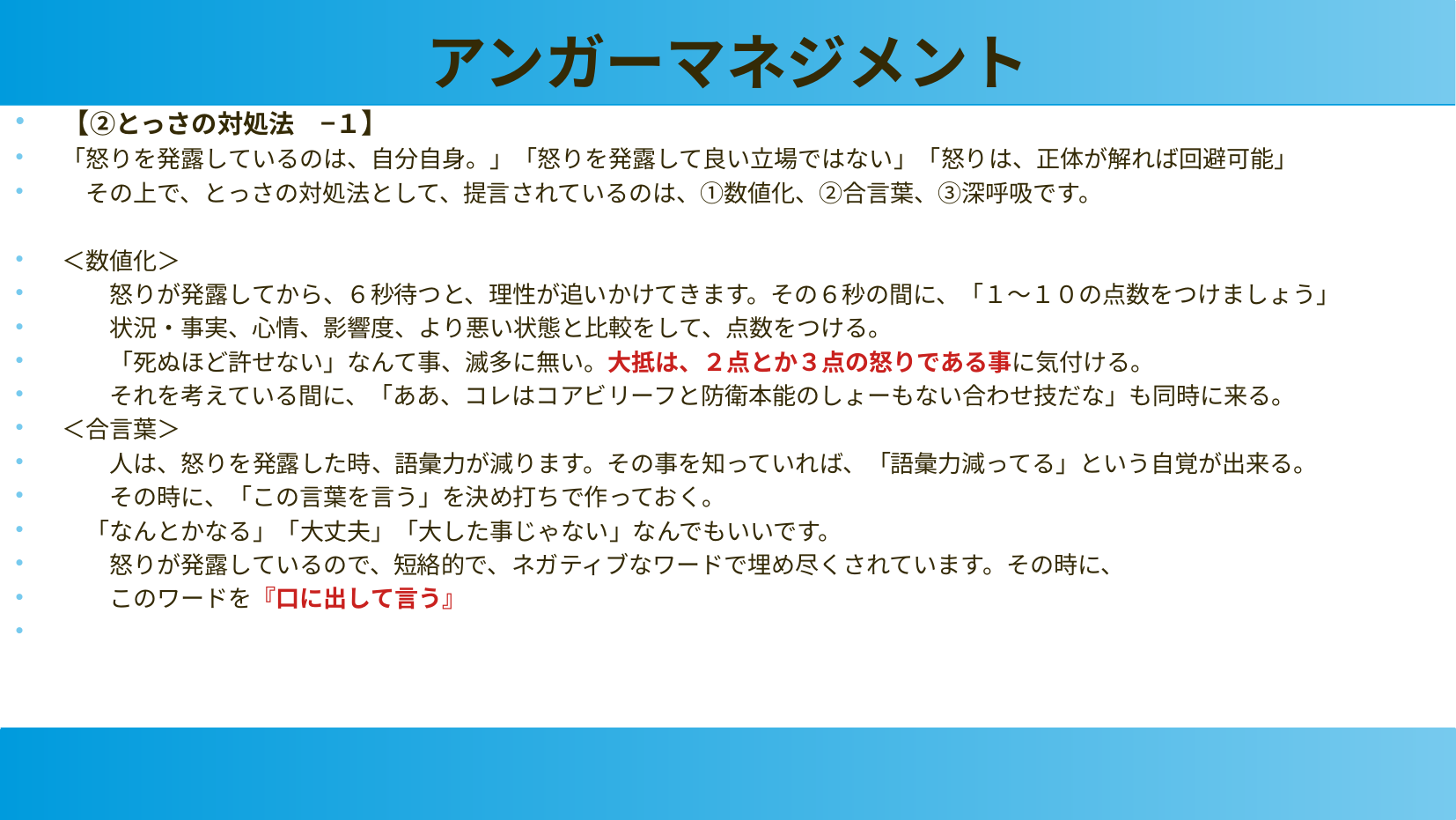

アンガーマネジメント
【②とっさの対処法　−１】
「怒りを発露しているのは、自分自身。」「怒りを発露して良い立場ではない」「怒りは、正体が解れば回避可能」
　その上で、とっさの対処法として、提言されているのは、①数値化、②合言葉、③深呼吸です。

＜数値化＞
　　怒りが発露してから、６秒待つと、理性が追いかけてきます。その６秒の間に、「１〜１０の点数をつけましょう」
　　状況・事実、心情、影響度、より悪い状態と比較をして、点数をつける。
　　「死ぬほど許せない」なんて事、滅多に無い。大抵は、２点とか３点の怒りである事に気付ける。
　　それを考えている間に、「ああ、コレはコアビリーフと防衛本能のしょーもない合わせ技だな」も同時に来る。
＜合言葉＞
　　人は、怒りを発露した時、語彙力が減ります。その事を知っていれば、「語彙力減ってる」という自覚が出来る。
　　その時に、「この言葉を言う」を決め打ちで作っておく。
　「なんとかなる」「大丈夫」「大した事じゃない」なんでもいいです。
　　怒りが発露しているので、短絡的で、ネガティブなワードで埋め尽くされています。その時に、
　　このワードを『口に出して言う』